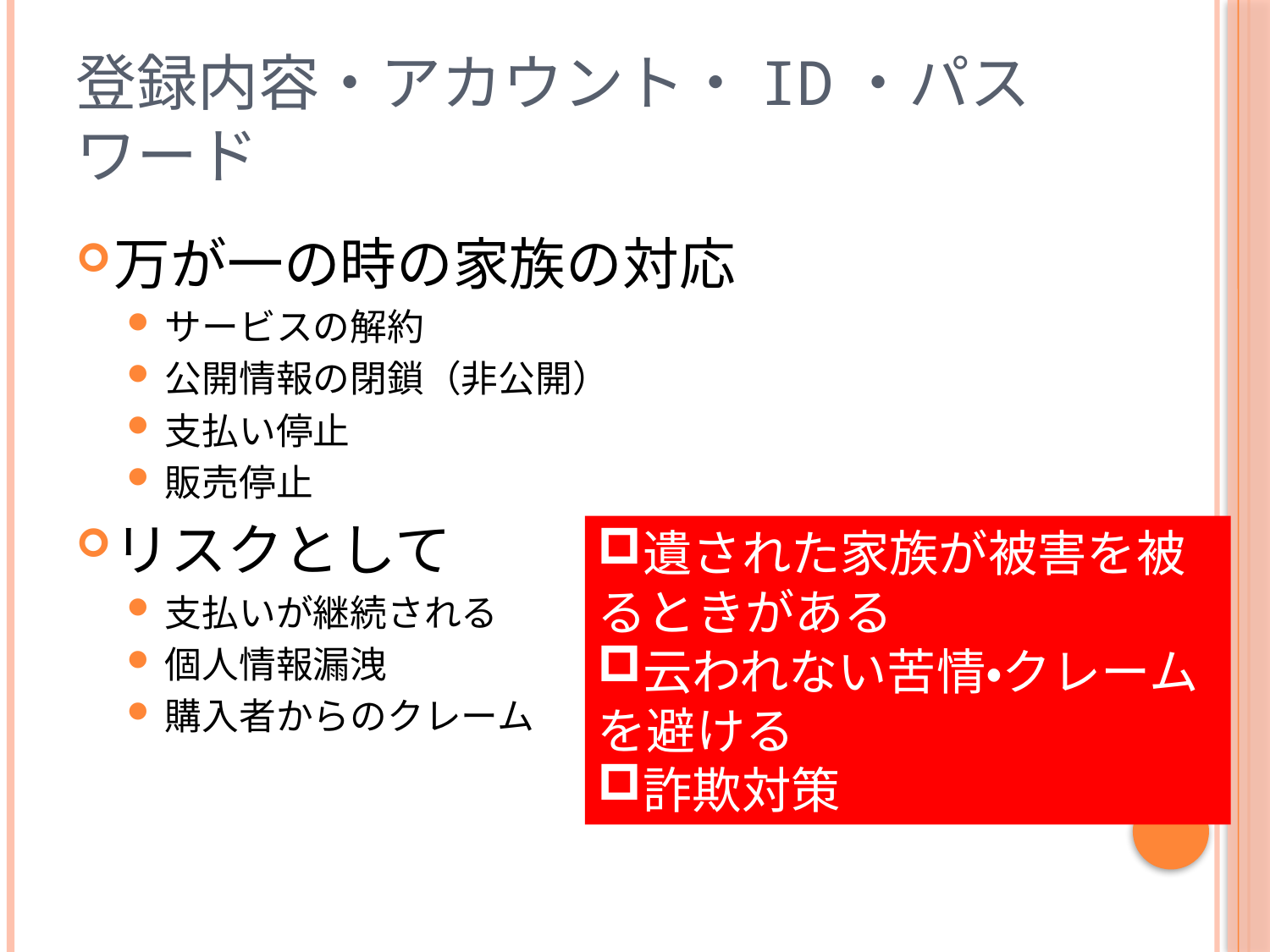

# 登録内容・アカウント・ID・パスワード
万が一の時の家族の対応
サービスの解約
公開情報の閉鎖（非公開）
支払い停止
販売停止
リスクとして
支払いが継続される
個人情報漏洩
購入者からのクレーム

遺された家族が被害を被るときがある
云われない苦情・クレームを避ける
詐欺対策